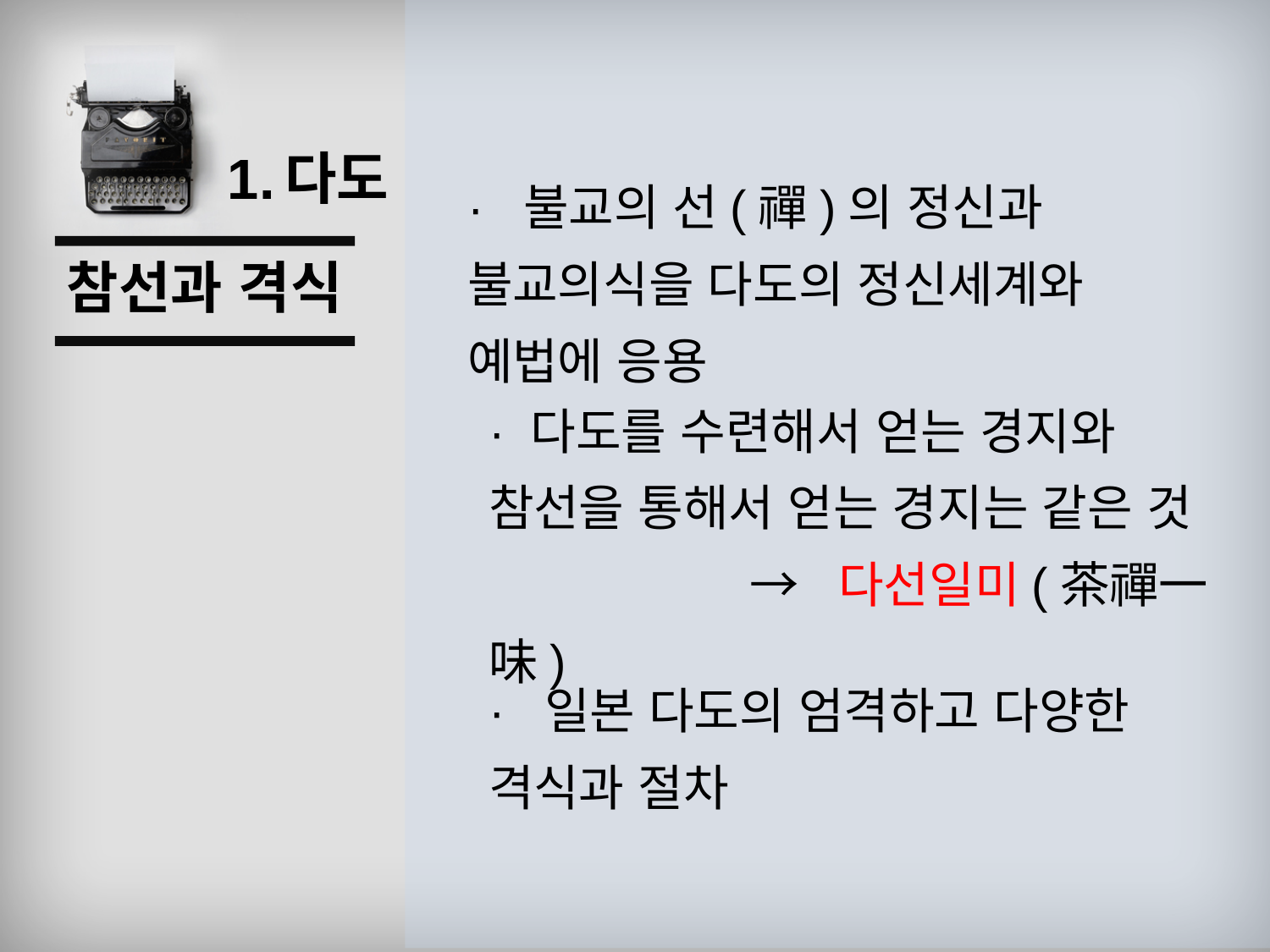

# 1.다도
·  불교의 선(禪)의 정신과 불교의식을 다도의 정신세계와 예법에 응용

참선과 격식

· 다도를 수련해서 얻는 경지와 참선을 통해서 얻는 경지는 같은 것
                   →  다선일미(茶禪一味)

·  일본 다도의 엄격하고 다양한 격식과 절차